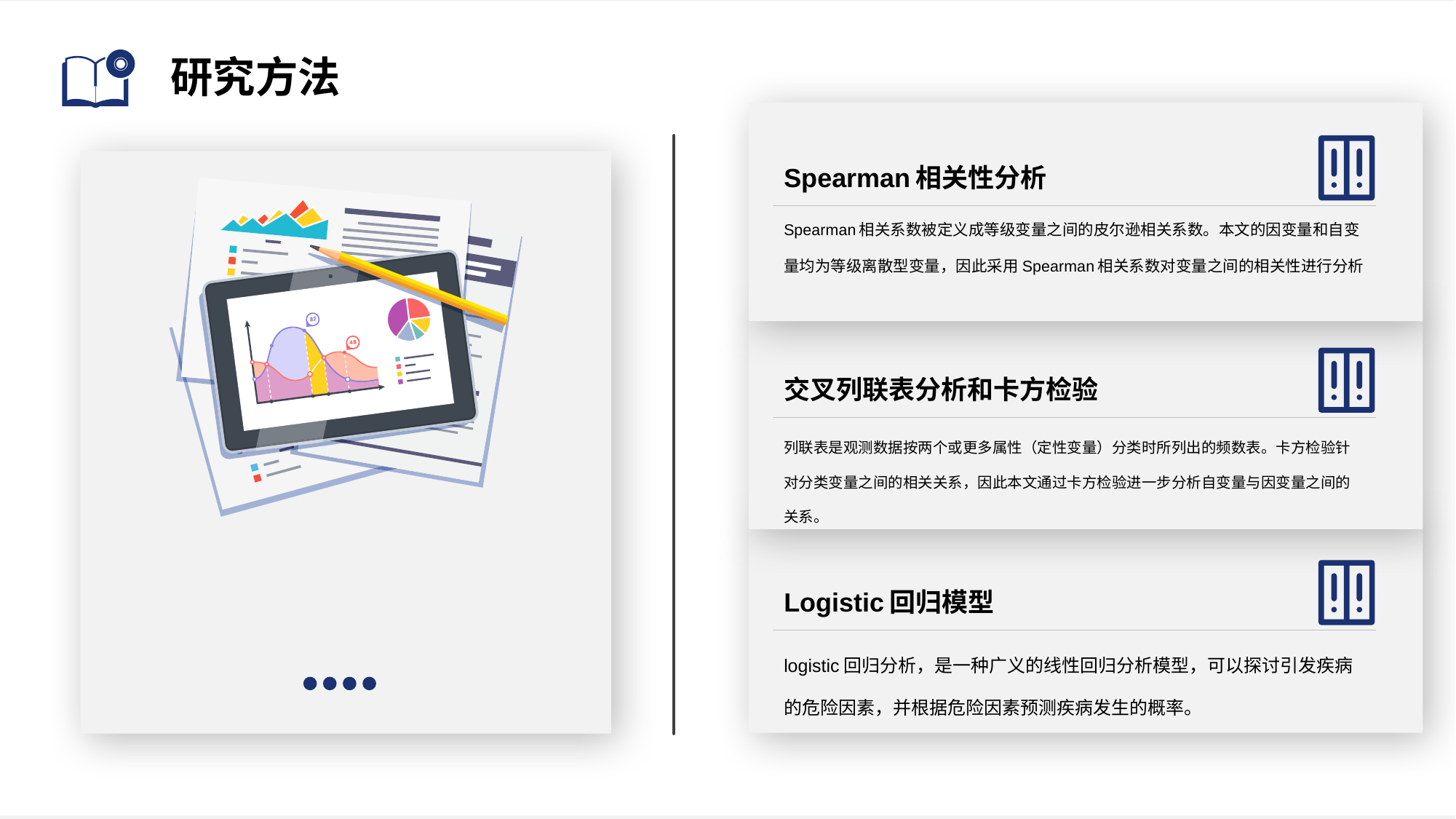

# 研究方法

Spearman相关性分析

Spearman相关系数被定义成等级变量之间的皮尔逊相关系数。本文的因变量和自变量均为等级离散型变量，因此采用Spearman相关系数对变量之间的相关性进行分析

交叉列联表分析和卡方检验

列联表是观测数据按两个或更多属性（定性变量）分类时所列出的频数表。卡方检验针对分类变量之间的相关关系，因此本文通过卡方检验进一步分析自变量与因变量之间的关系。

Logistic回归模型
logistic回归分析，是一种广义的线性回归分析模型，可以探讨引发疾病的危险因素，并根据危险因素预测疾病发生的概率。